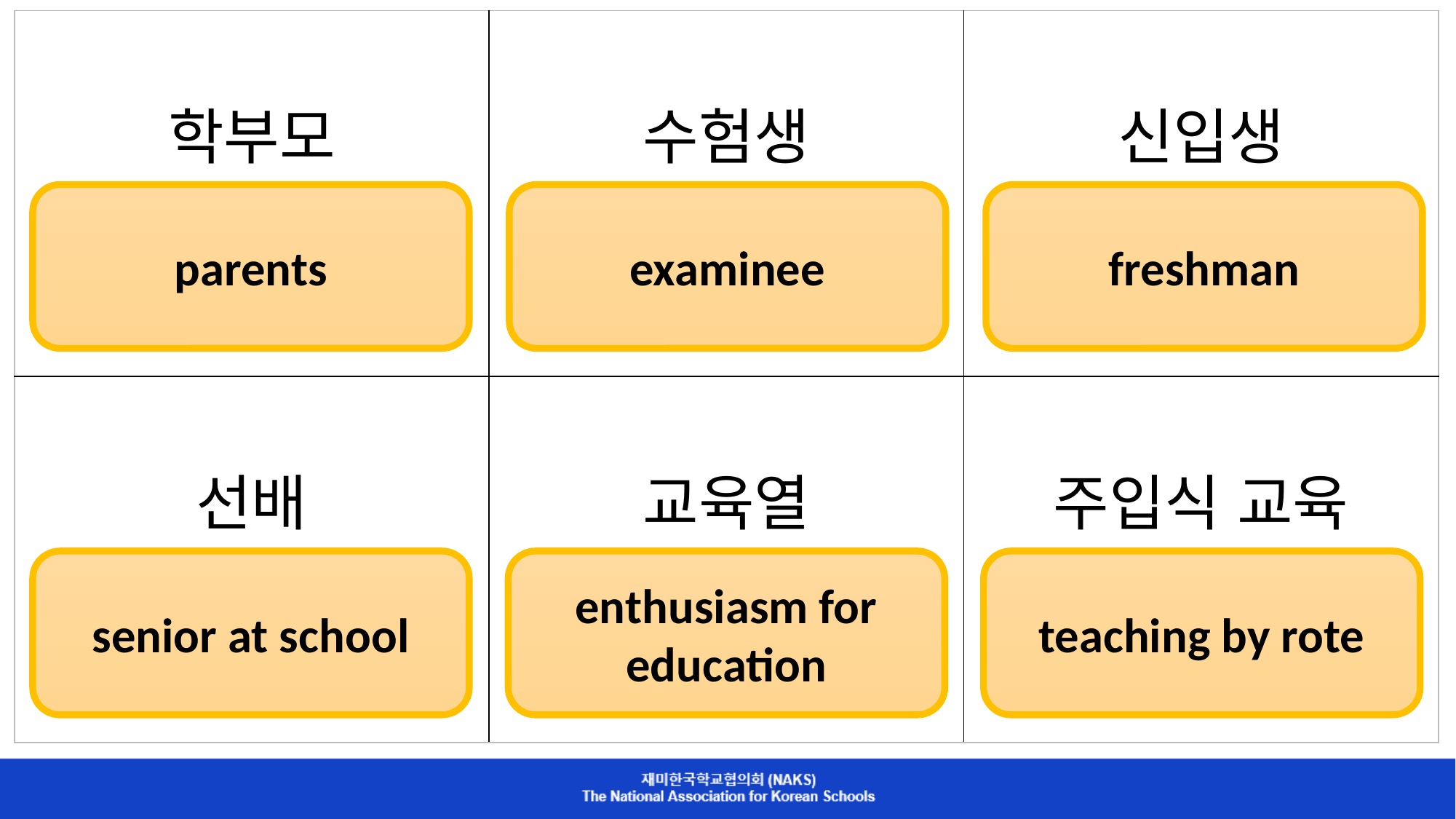

| 학부모 | 수험생 | 신입생 |
| --- | --- | --- |
| 선배 | 교육열 | 주입식 교육 |
parents
examinee
freshman
senior at school
enthusiasm for education
teaching by rote